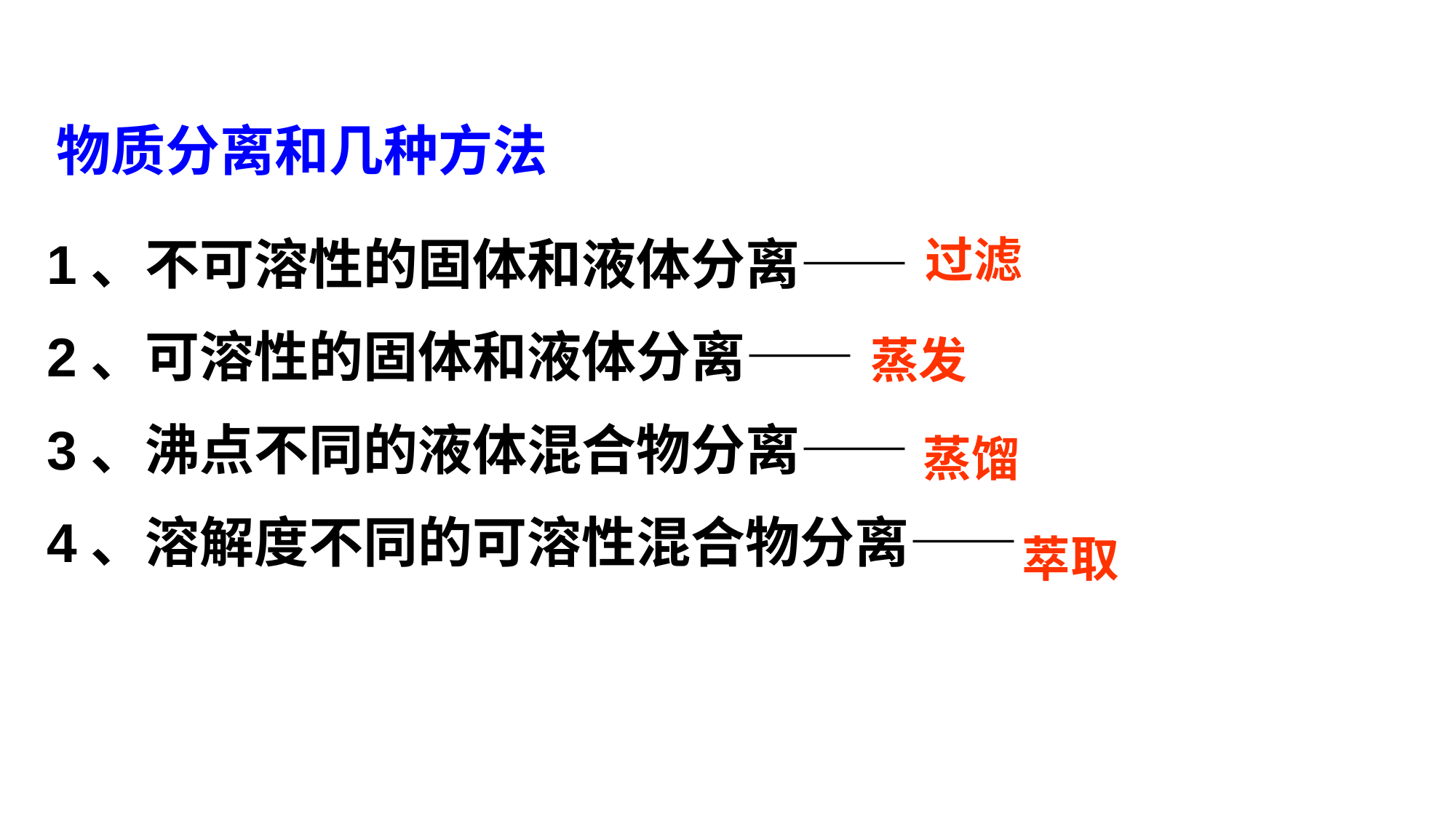

物质分离和几种方法
过滤
1、不可溶性的固体和液体分离——
2、可溶性的固体和液体分离——
3、沸点不同的液体混合物分离——
4、溶解度不同的可溶性混合物分离——
蒸发
蒸馏
萃取